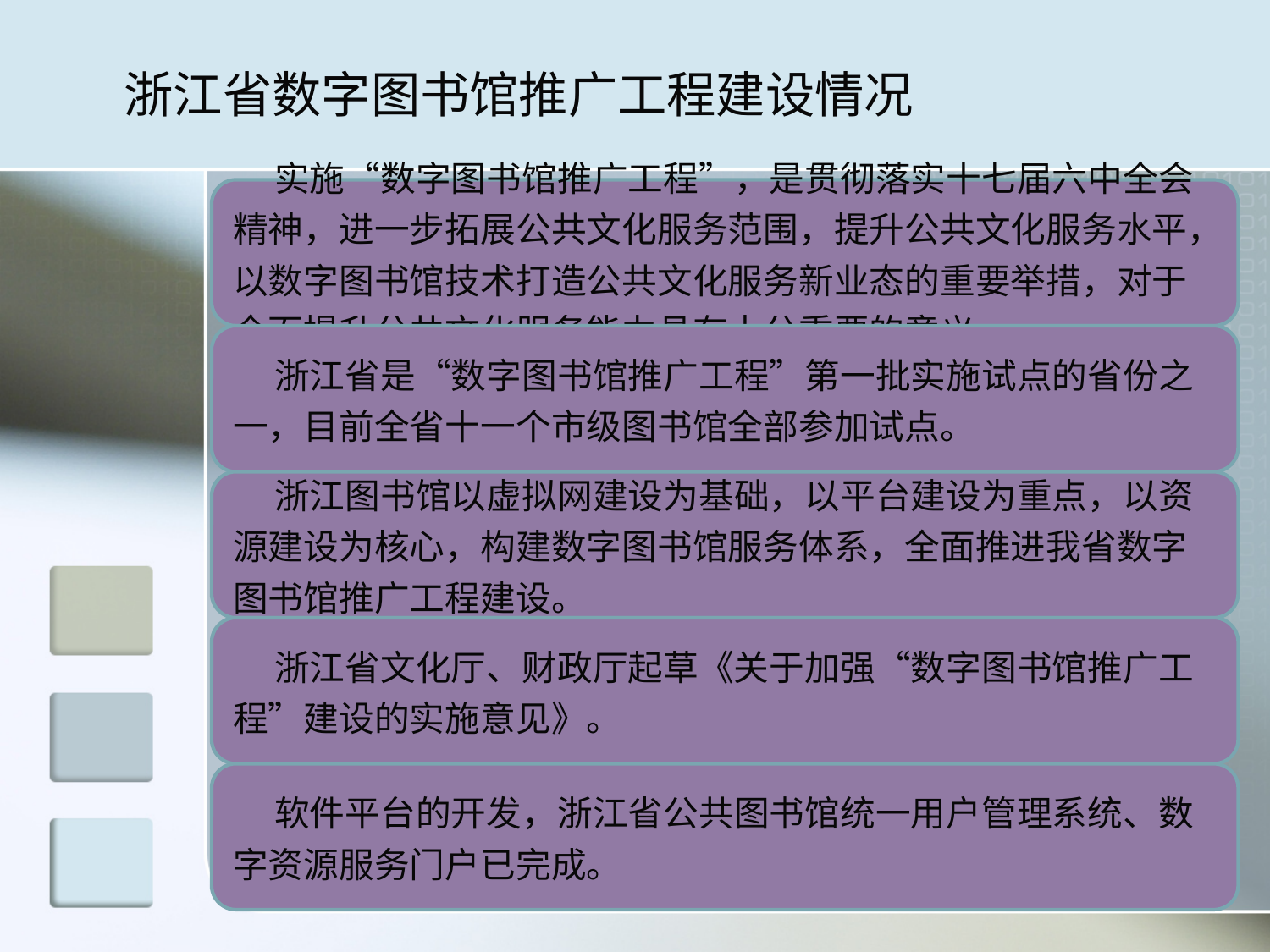

# 浙江省数字图书馆推广工程建设情况
    实施“数字图书馆推广工程”，是贯彻落实十七届六中全会精神，进一步拓展公共文化服务范围，提升公共文化服务水平，以数字图书馆技术打造公共文化服务新业态的重要举措，对于全面提升公共文化服务能力具有十分重要的意义。
    浙江省是“数字图书馆推广工程”第一批实施试点的省份之一，目前全省十一个市级图书馆全部参加试点。
    浙江图书馆以虚拟网建设为基础，以平台建设为重点，以资源建设为核心，构建数字图书馆服务体系，全面推进我省数字图书馆推广工程建设。
    浙江省文化厅、财政厅起草《关于加强“数字图书馆推广工程”建设的实施意见》。
    软件平台的开发，浙江省公共图书馆统一用户管理系统、数字资源服务门户已完成。